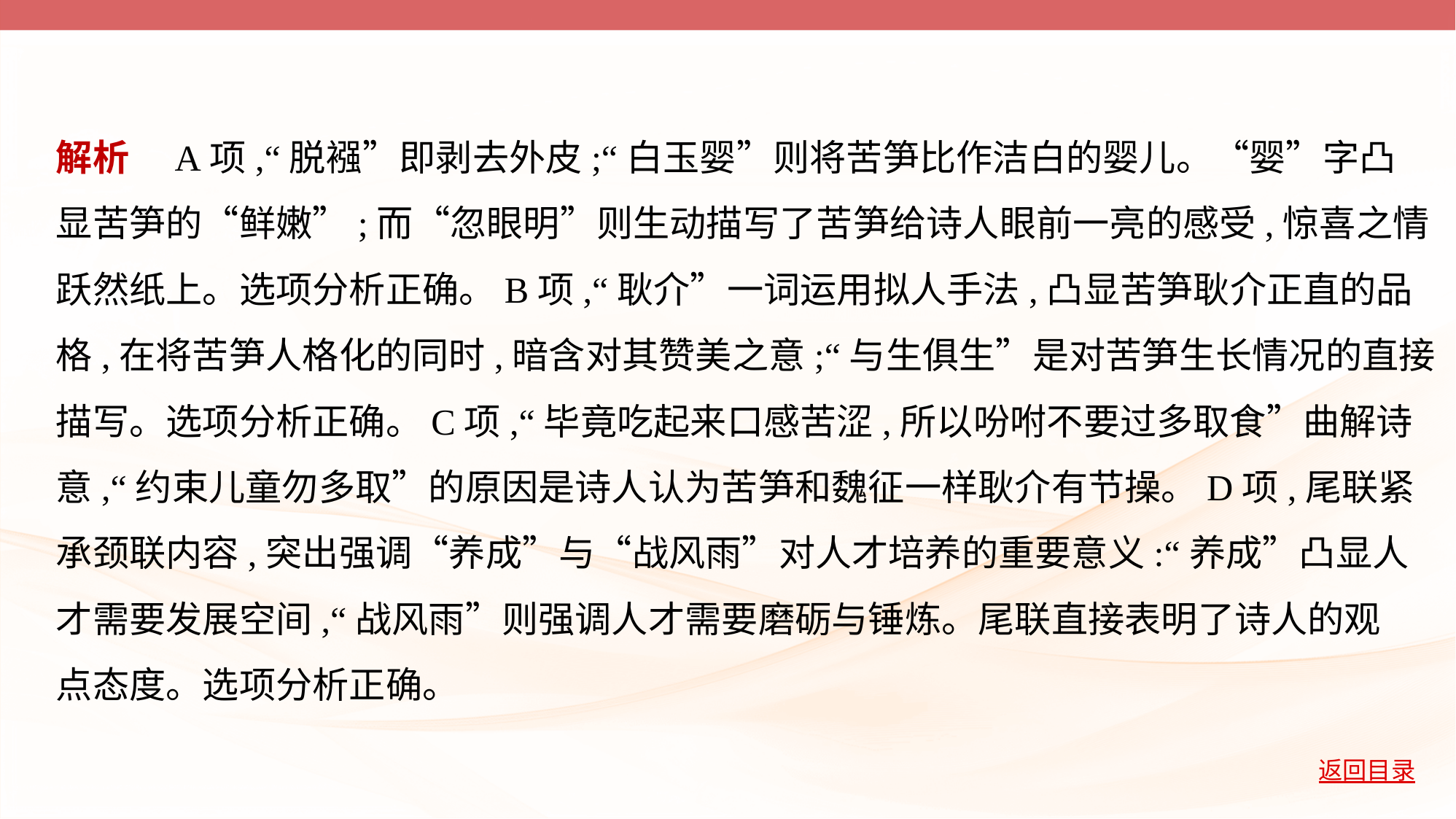

解析　A项,“脱襁”即剥去外皮;“白玉婴”则将苦笋比作洁白的婴儿。“婴”字凸
显苦笋的“鲜嫩”;而“忽眼明”则生动描写了苦笋给诗人眼前一亮的感受,惊喜之情
跃然纸上。选项分析正确。B项,“耿介”一词运用拟人手法,凸显苦笋耿介正直的品
格,在将苦笋人格化的同时,暗含对其赞美之意;“与生俱生”是对苦笋生长情况的直接
描写。选项分析正确。C项,“毕竟吃起来口感苦涩,所以吩咐不要过多取食”曲解诗
意,“约束儿童勿多取”的原因是诗人认为苦笋和魏征一样耿介有节操。D项,尾联紧
承颈联内容,突出强调“养成”与“战风雨”对人才培养的重要意义:“养成”凸显人
才需要发展空间,“战风雨”则强调人才需要磨砺与锤炼。尾联直接表明了诗人的观
点态度。选项分析正确。